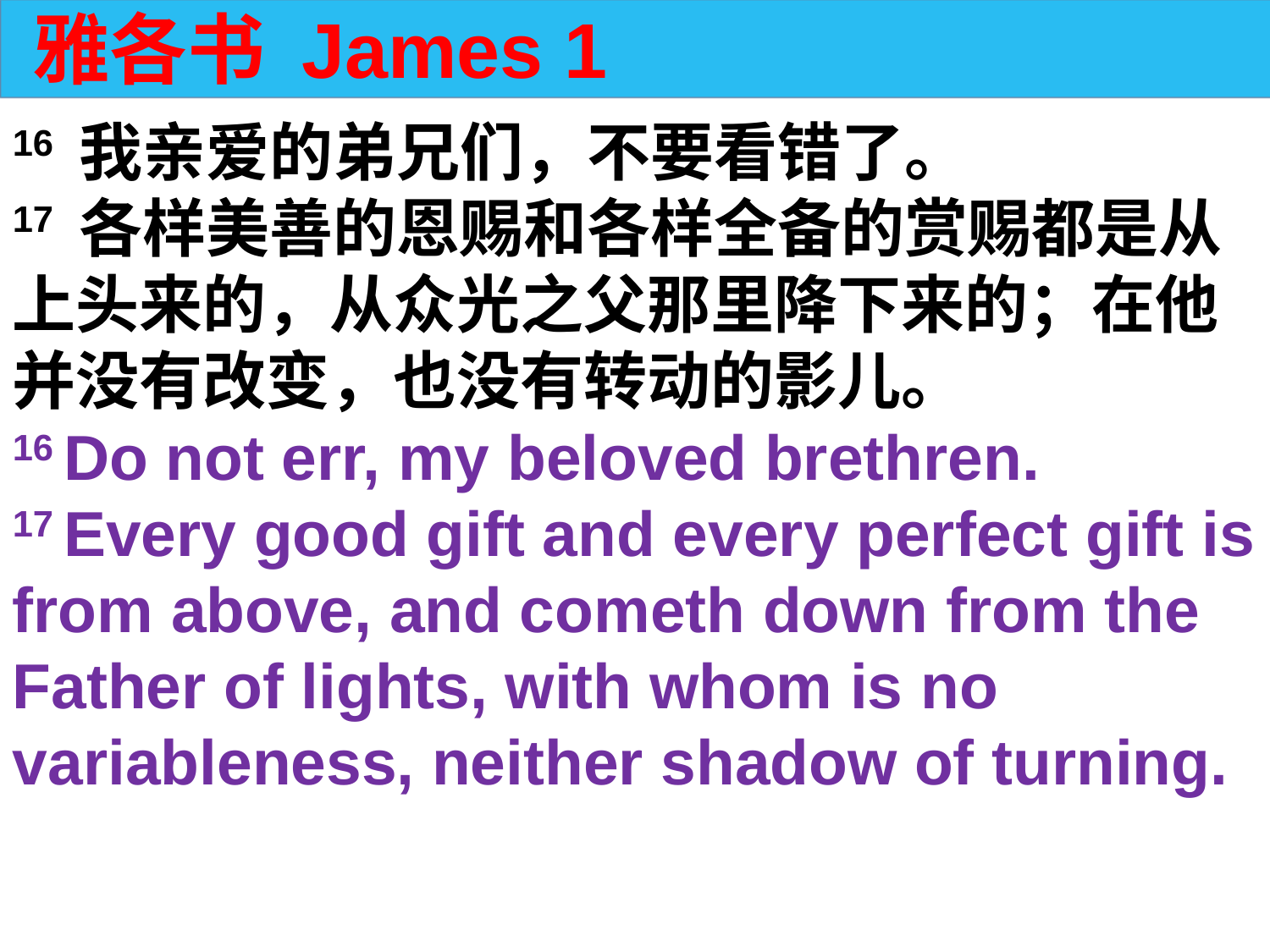

雅各书 James 1
16 我亲爱的弟兄们，不要看错了。
17 各样美善的恩赐和各样全备的赏赐都是从上头来的，从众光之父那里降下来的；在他并没有改变，也没有转动的影儿。
16 Do not err, my beloved brethren.
17 Every good gift and every perfect gift is from above, and cometh down from the Father of lights, with whom is no variableness, neither shadow of turning.